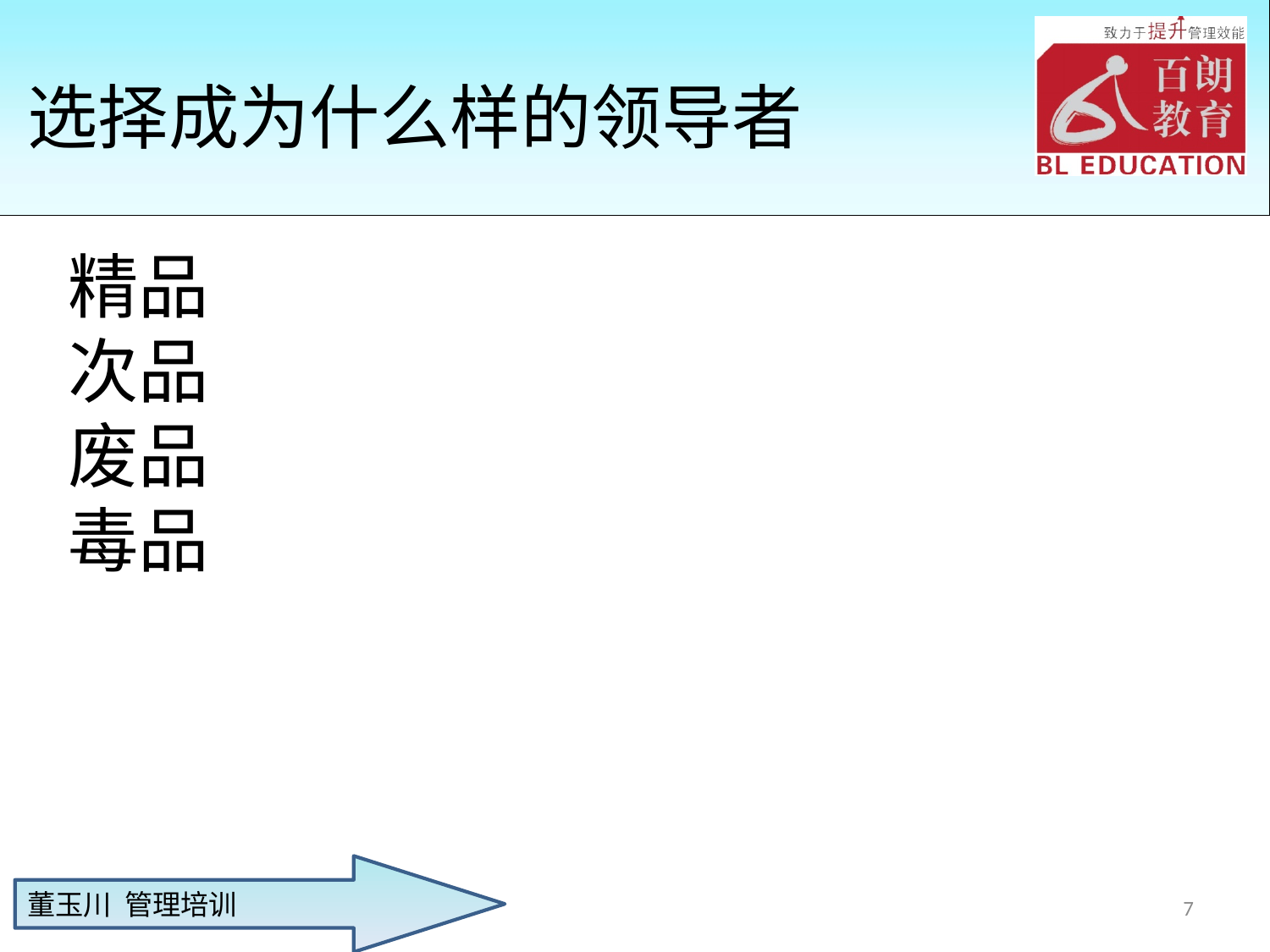

# 选择成为什么样的领导者
精品
次品
废品
毒品
7